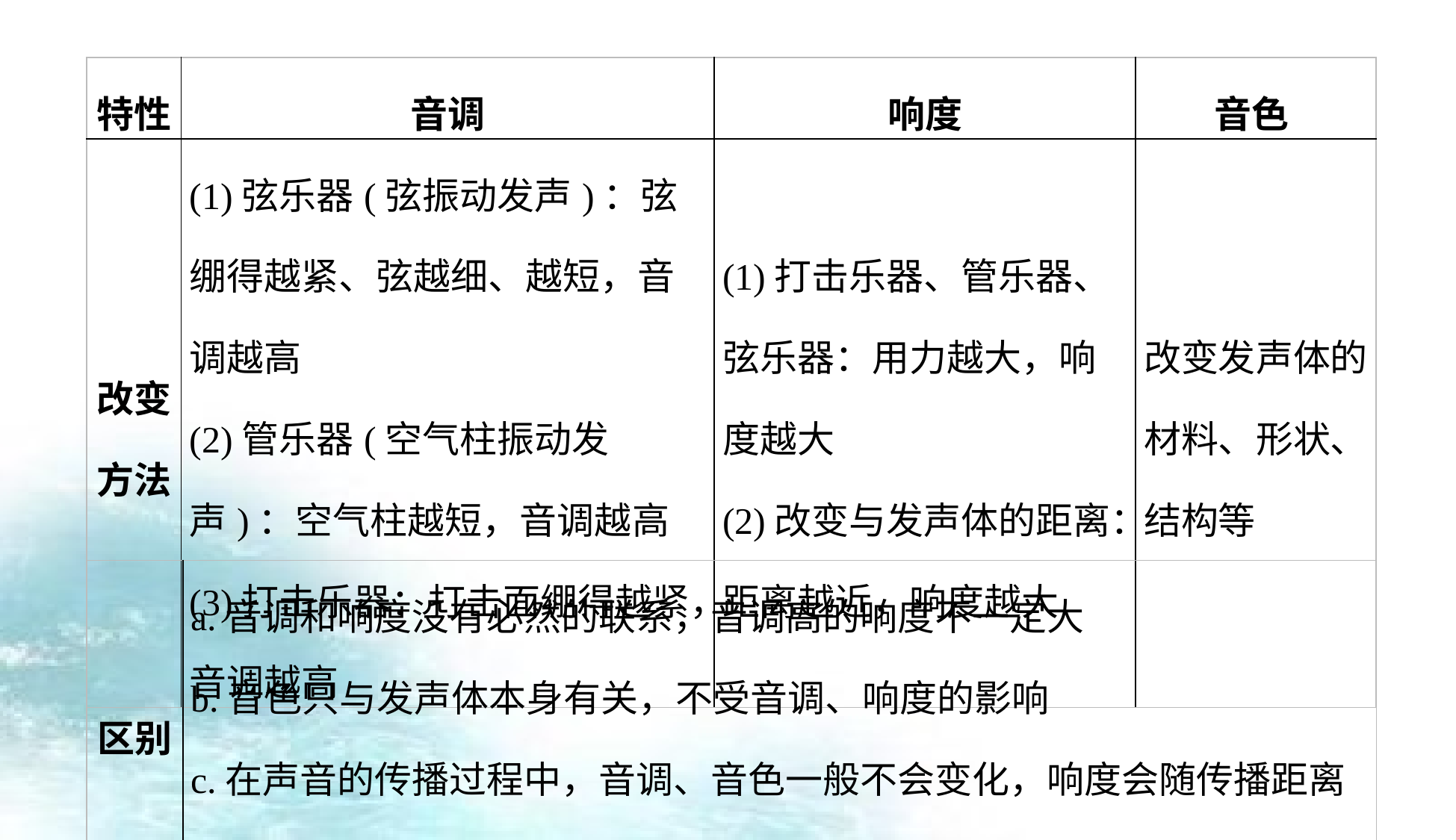

| 特性 | 音调 | 响度 | 音色 |
| --- | --- | --- | --- |
| 改变方法 | (1)弦乐器(弦振动发声)：弦绷得越紧、弦越细、越短，音调越高 (2)管乐器(空气柱振动发声)：空气柱越短，音调越高 (3)打击乐器：打击面绷得越紧，音调越高 | (1)打击乐器、管乐器、弦乐器：用力越大，响度越大 (2)改变与发声体的距离：距离越近，响度越大 | 改变发声体的材料、形状、结构等 |
| 区别 | a.音调和响度没有必然的联系，音调高的响度不一定大 b.音色只与发声体本身有关，不受音调、响度的影响 c.在声音的传播过程中，音调、音色一般不会变化，响度会随传播距离的改变而改变 |
| --- | --- |